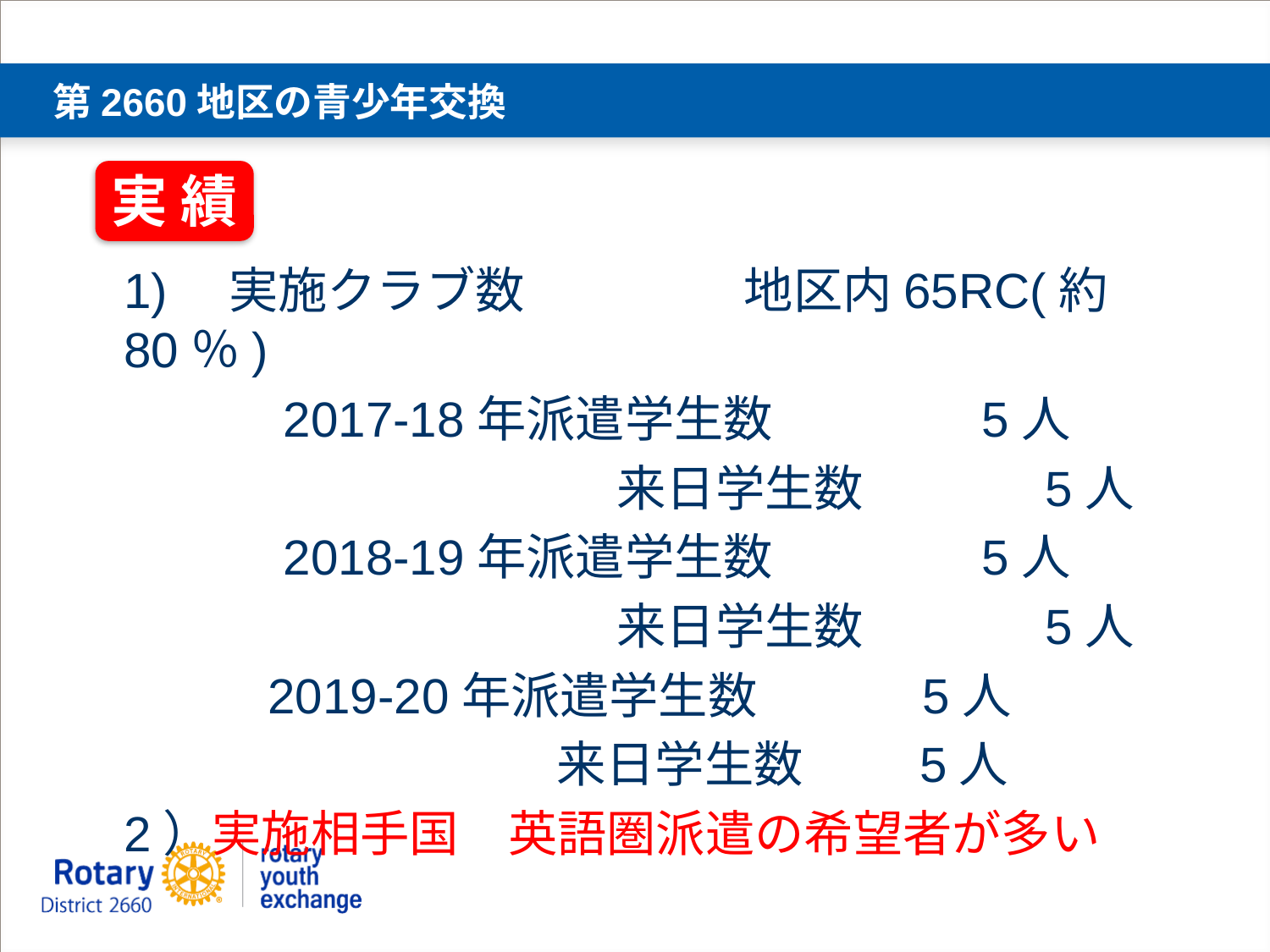

# 第2660地区の青少年交換
実 績

1)　実施クラブ数　 　　　 地区内65RC(約80％)
　　　2017-18年派遣学生数　　　　5人
　　　　　　　　　　来日学生数　  　　5人
　　　2018-19年派遣学生数　　　　5人
　　　　　　　　　　来日学生数　  　　5人
 　 　2019-20年派遣学生数  　 　  5人
　　　　　　　        来日学生数    　 5人
2）実施相手国　英語圏派遣の希望者が多い